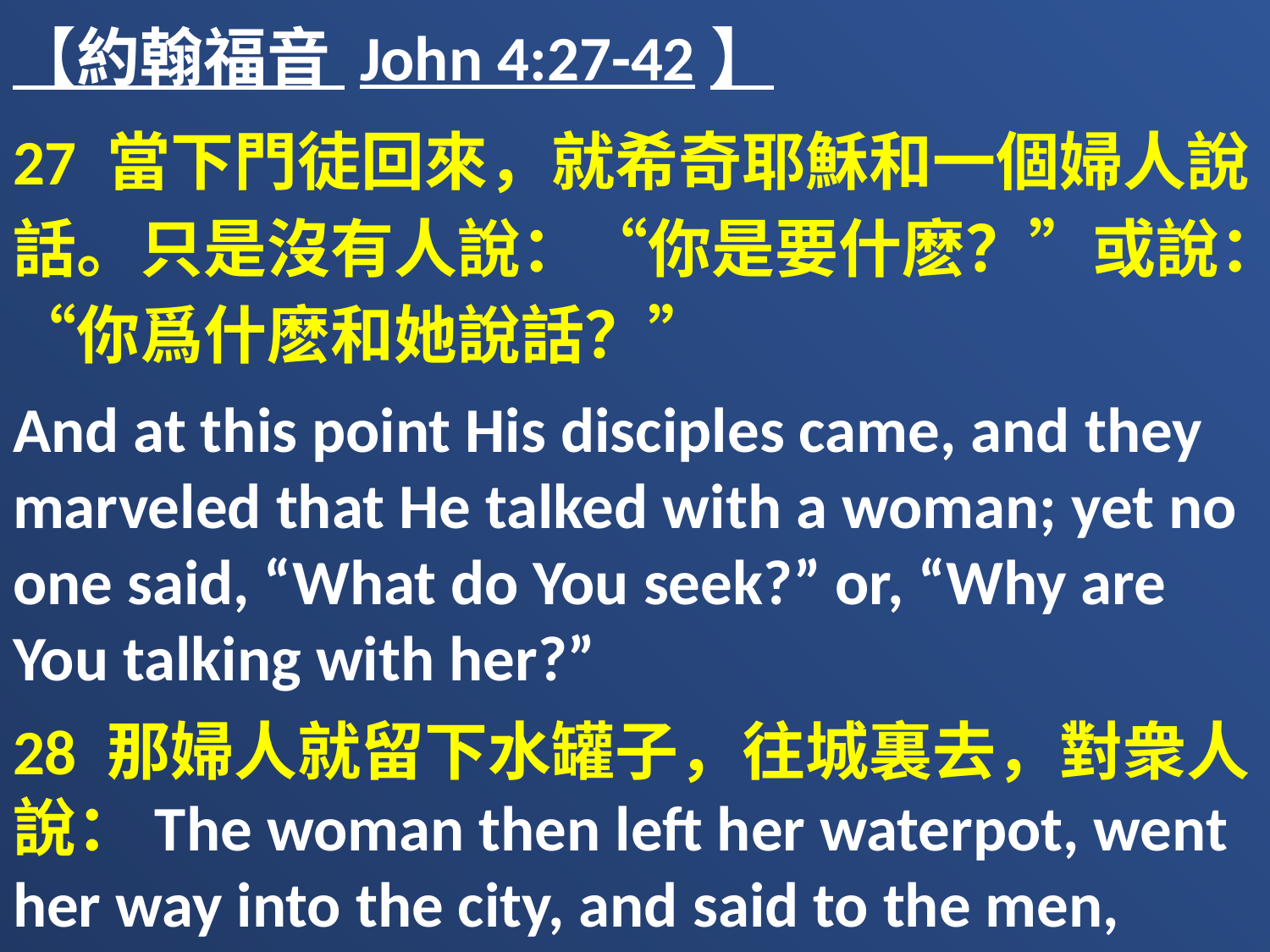

【約翰福音 John 4:27-42】
27 當下門徒回來，就希奇耶穌和一個婦人說話。只是沒有人說：“你是要什麽？”或說：“你爲什麽和她說話？”
And at this point His disciples came, and they marveled that He talked with a woman; yet no one said, “What do You seek?” or, “Why are You talking with her?”
28 那婦人就留下水罐子，往城裏去，對衆人說：The woman then left her waterpot, went her way into the city, and said to the men,